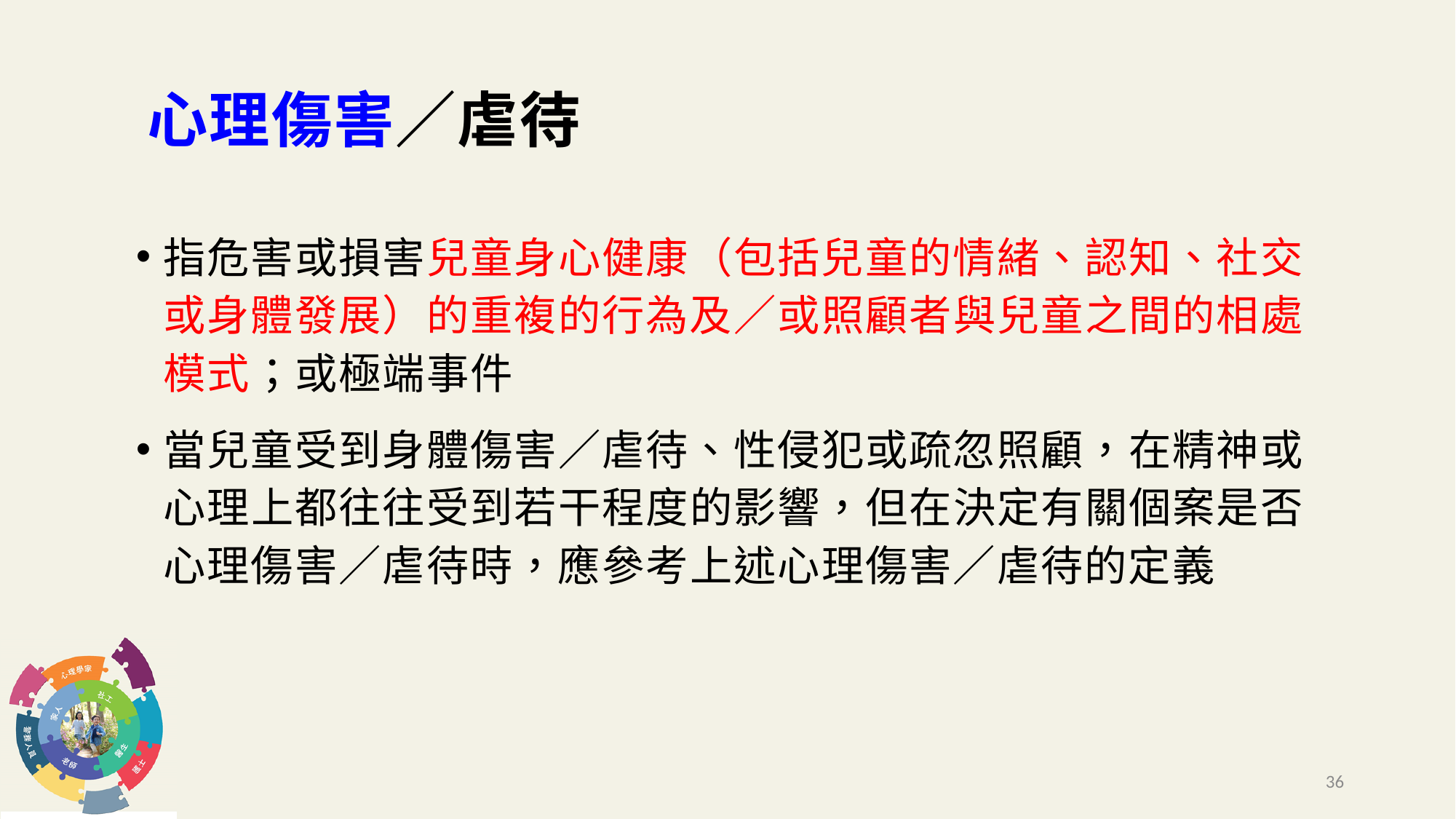

# 心理傷害／虐待
指危害或損害兒童身心健康（包括兒童的情緒、認知、社交或身體發展）的重複的行為及／或照顧者與兒童之間的相處模式；或極端事件
當兒童受到身體傷害／虐待、性侵犯或疏忽照顧，在精神或心理上都往往受到若干程度的影響，但在決定有關個案是否心理傷害／虐待時，應參考上述心理傷害／虐待的定義

36